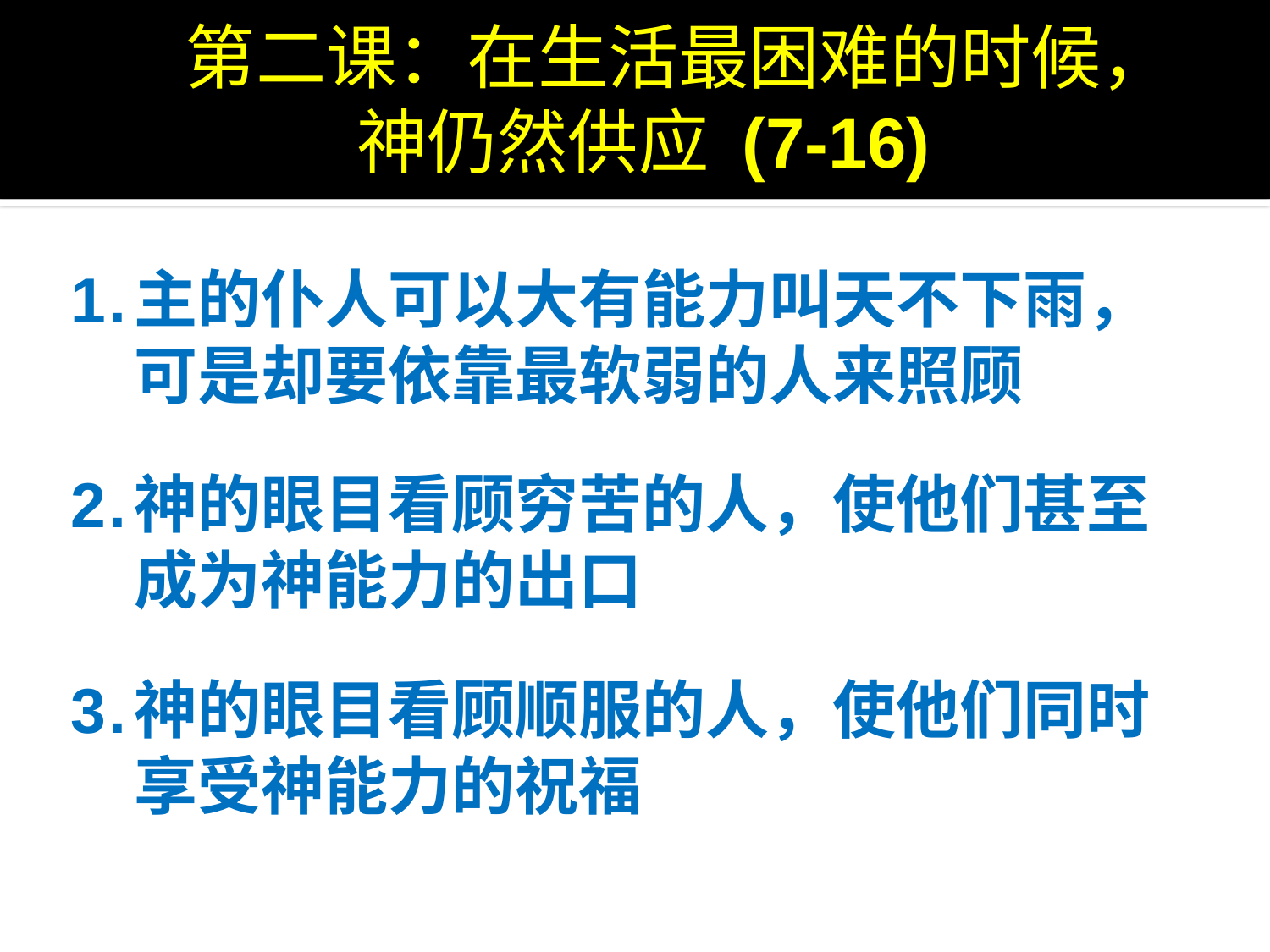

# 第二课：在生活最困难的时候，神仍然供应 (7-16)
主的仆人可以大有能力叫天不下雨，可是却要依靠最软弱的人来照顾
神的眼目看顾穷苦的人，使他们甚至成为神能力的出口
神的眼目看顾顺服的人，使他们同时享受神能力的祝福